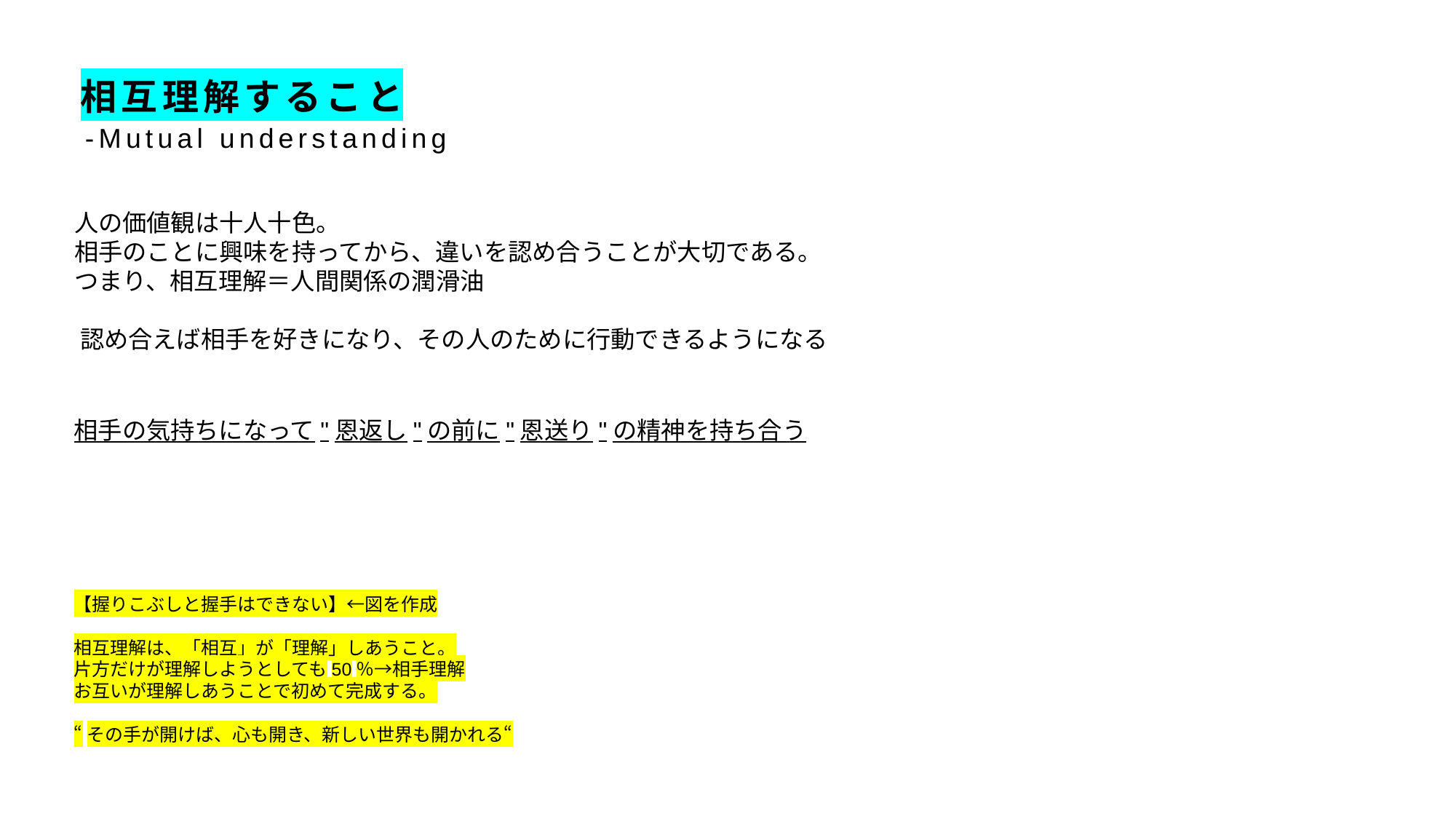

相互理解すること
-Mutual understanding

人の価値観は十人十色。
相手のことに興味を持ってから、違いを認め合うことが大切である。
つまり、相互理解＝人間関係の潤滑油

​認め合えば相手を好きになり、その人のために行動できるようになる
相手の気持ちになって"恩返し"の前に"恩送り"の精神を持ち合う
【握りこぶしと握手はできない】←図を作成

相互理解は、「相互」が「理解」しあうこと。
片方だけが理解しようとしても50％→相手理解
お互いが理解しあうことで初めて完成する。

“その手が開けば、心も開き、新しい世界も開かれる“